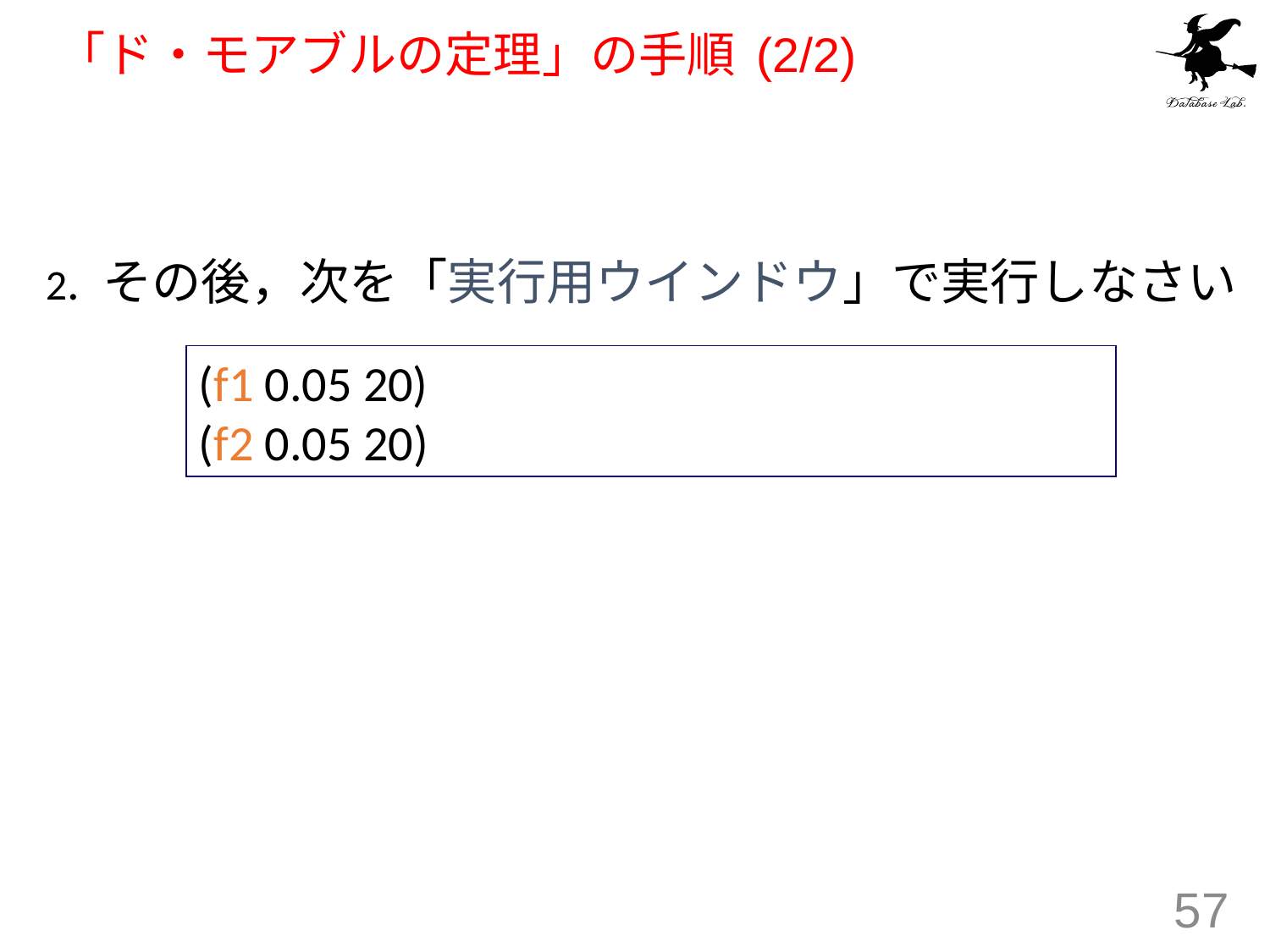

# 「ド・モアブルの定理」の手順 (2/2)
2. その後，次を「実行用ウインドウ」で実行しなさい
(f1 0.05 20)
(f2 0.05 20)
57